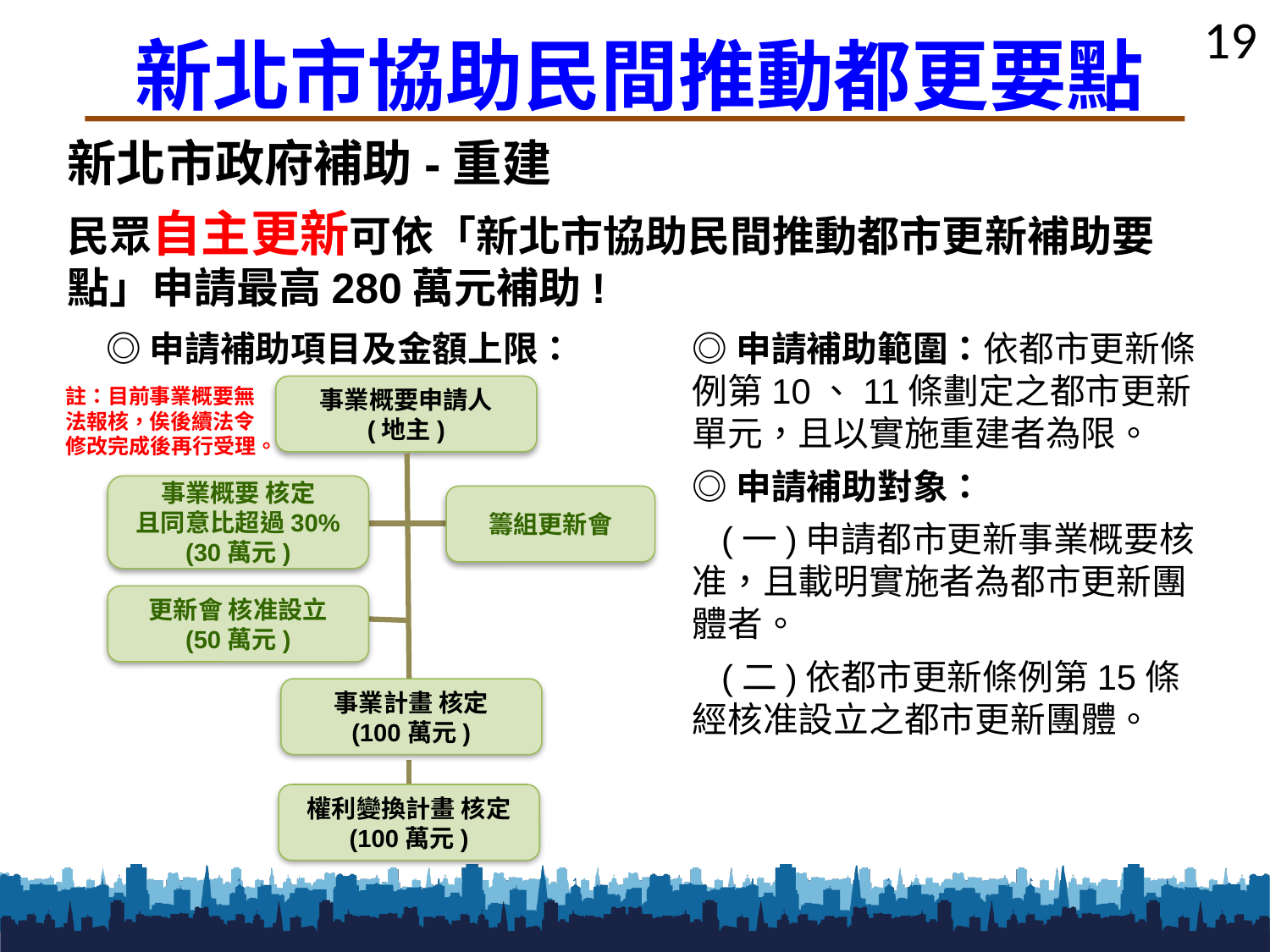

新北市協助民間推動都更要點
新北市政府補助-重建
民眾自主更新可依「新北市協助民間推動都市更新補助要點」申請最高280萬元補助!
◎申請補助項目及金額上限：
◎申請補助範圍：依都市更新條例第10、11條劃定之都市更新單元，且以實施重建者為限。
◎申請補助對象：
   (一)申請都市更新事業概要核准，且載明實施者為都市更新團體者。
   (二)依都市更新條例第15條經核准設立之都市更新團體。
事業概要申請人
(地主)
事業概要 核定
且同意比超過30%
(30萬元)
籌組更新會
更新會 核准設立
(50萬元)
事業計畫 核定
(100萬元)
權利變換計畫 核定
(100萬元)
註：目前事業概要無法報核，俟後續法令修改完成後再行受理。